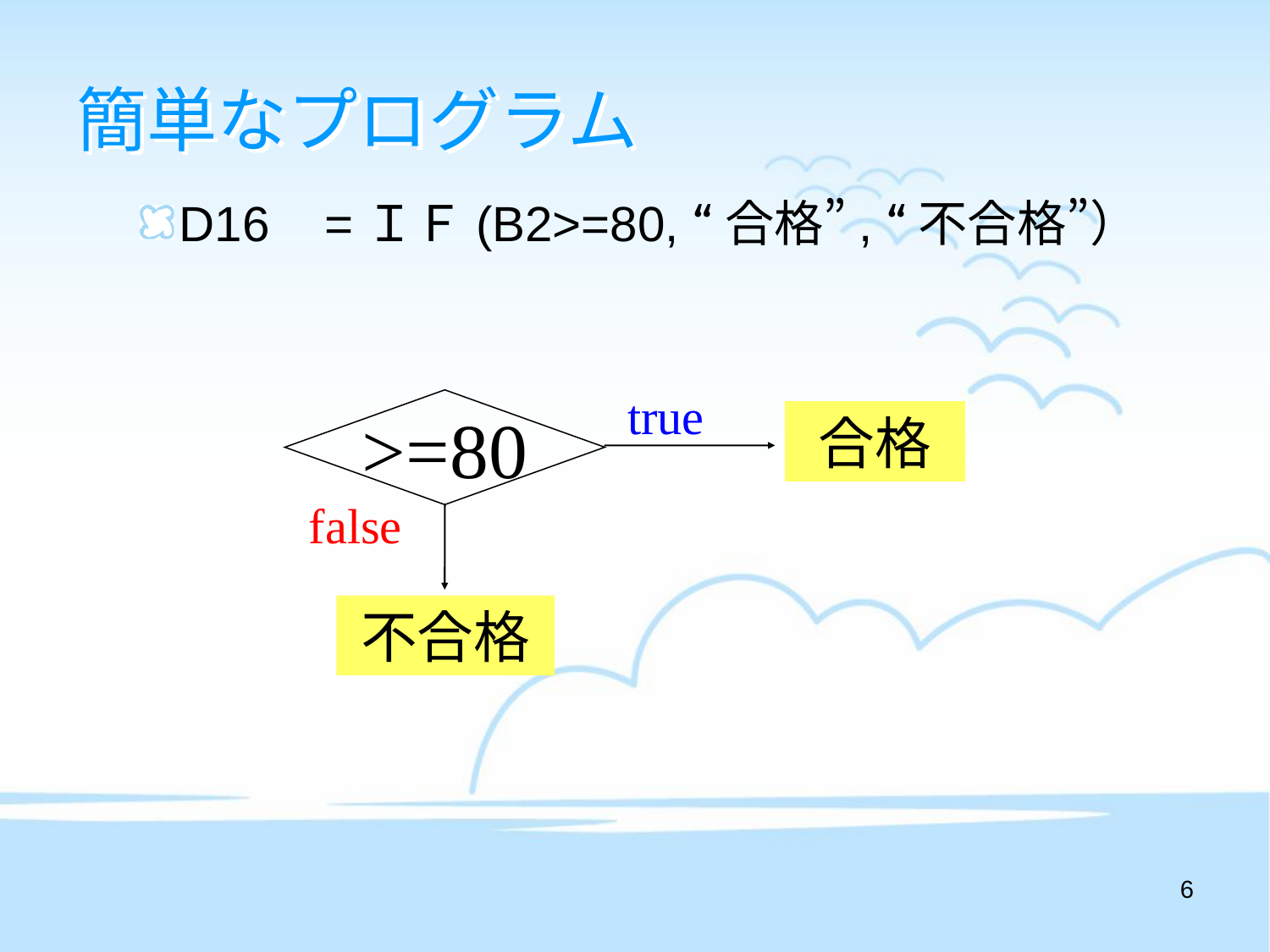

# 簡単なプログラム
D16    =ＩＦ(B2>=80, “合格”, “不合格”）

true

>=80
合格
false

不合格
6